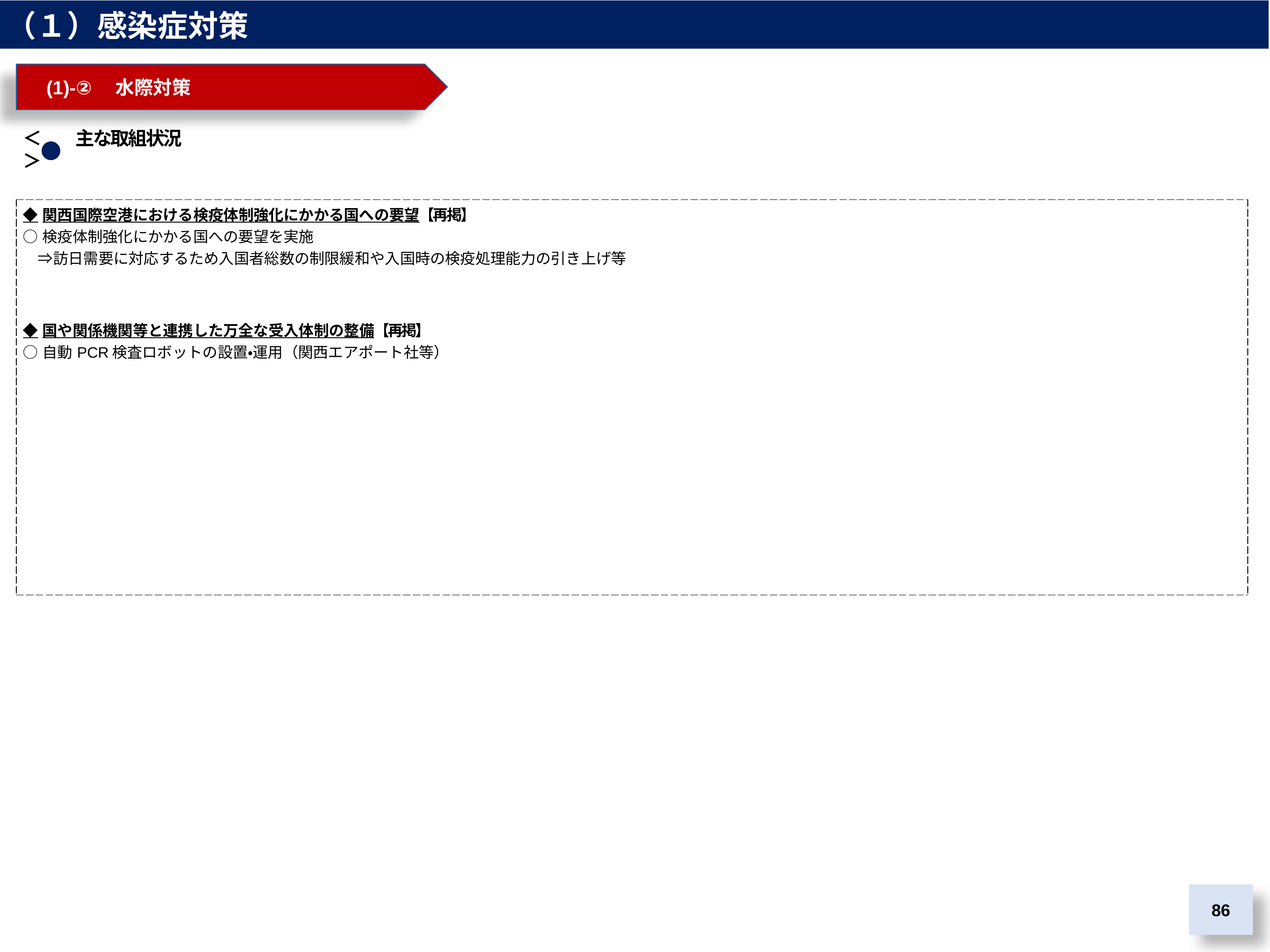

（１）感染症対策
　(1)-②　水際対策
＜　　主な取組状況＞

| ◆関西国際空港における検疫体制強化にかかる国への要望【再掲】 ○検疫体制強化にかかる国への要望を実施 　⇒訪日需要に対応するため入国者総数の制限緩和や入国時の検疫処理能力の引き上げ等 ◆国や関係機関等と連携した万全な受入体制の整備【再掲】 ○自動PCR検査ロボットの設置・運用（関西エアポート社等） |
| --- |
86